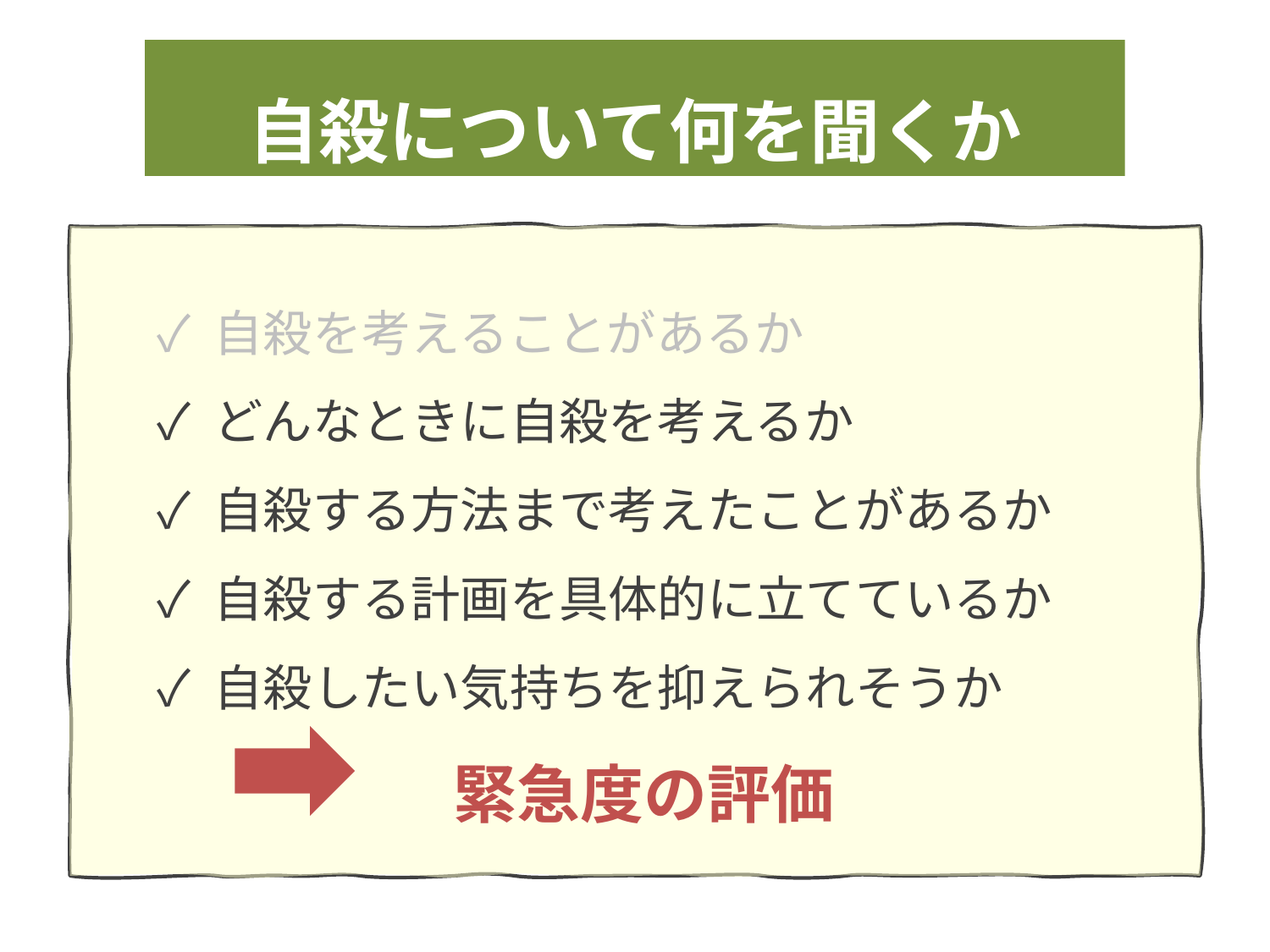

自殺について何を聞くか

✓ 自殺を考えることがあるか
✓ どんなときに自殺を考えるか
✓ 自殺する方法まで考えたことがあるか
✓ 自殺する計画を具体的に立てているか
✓ 自殺したい気持ちを抑えられそうか
　　　　　　緊急度の評価